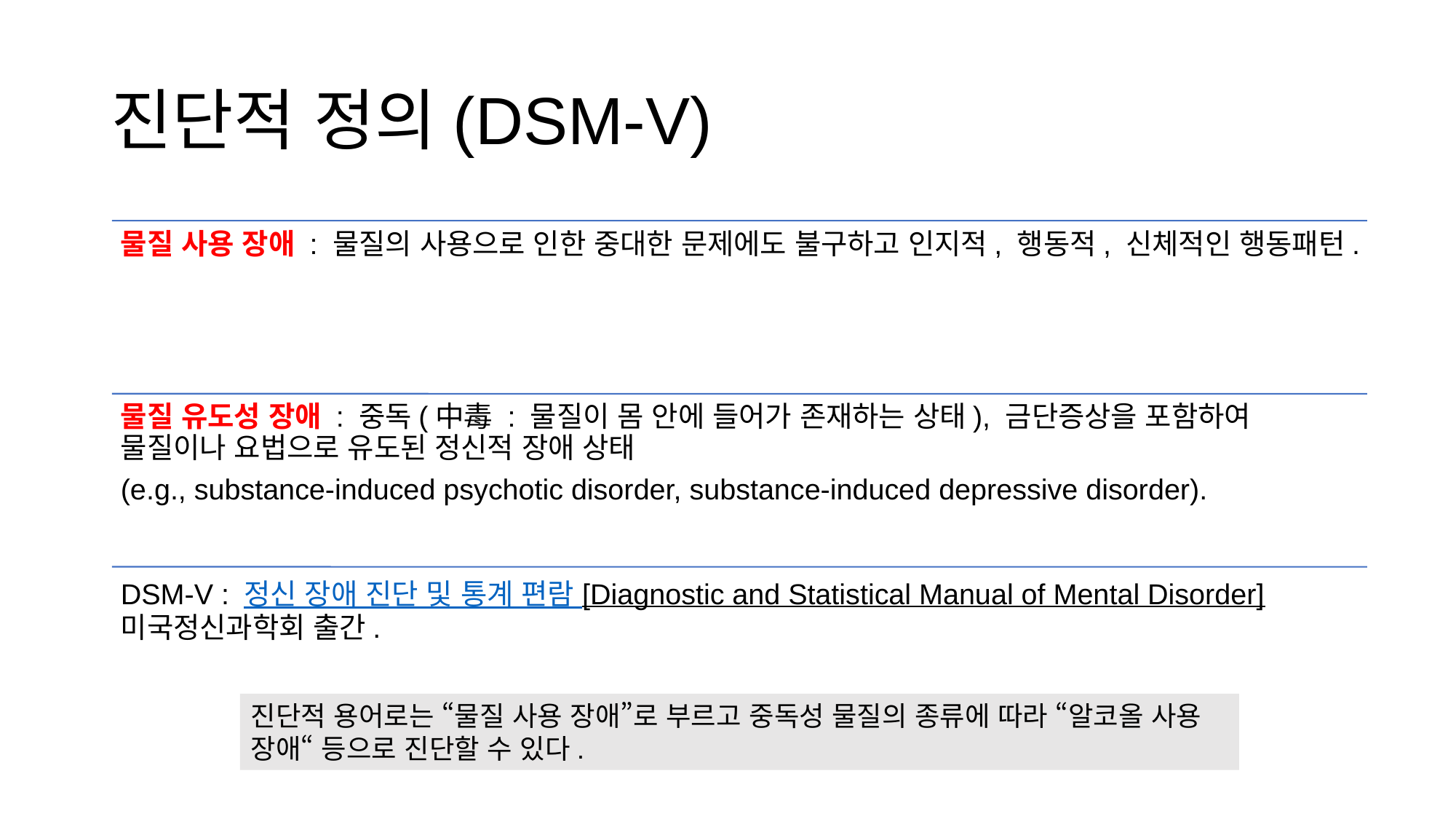

# 진단적 정의(DSM-V)
물질 사용 장애 : 물질의 사용으로 인한 중대한 문제에도 불구하고 인지적, 행동적, 신체적인 행동패턴.
물질 유도성 장애 : 중독(中毒 : 물질이 몸 안에 들어가 존재하는 상태), 금단증상을 포함하여 물질이나 요법으로 유도된 정신적 장애 상태
(e.g., substance-induced psychotic disorder, substance-induced depressive disorder).
DSM-V : 정신 장애 진단 및 통계 편람 [Diagnostic and Statistical Manual of Mental Disorder] 미국정신과학회 출간.
진단적 용어로는 “물질 사용 장애”로 부르고 중독성 물질의 종류에 따라 “알코올 사용 장애“ 등으로 진단할 수 있다.